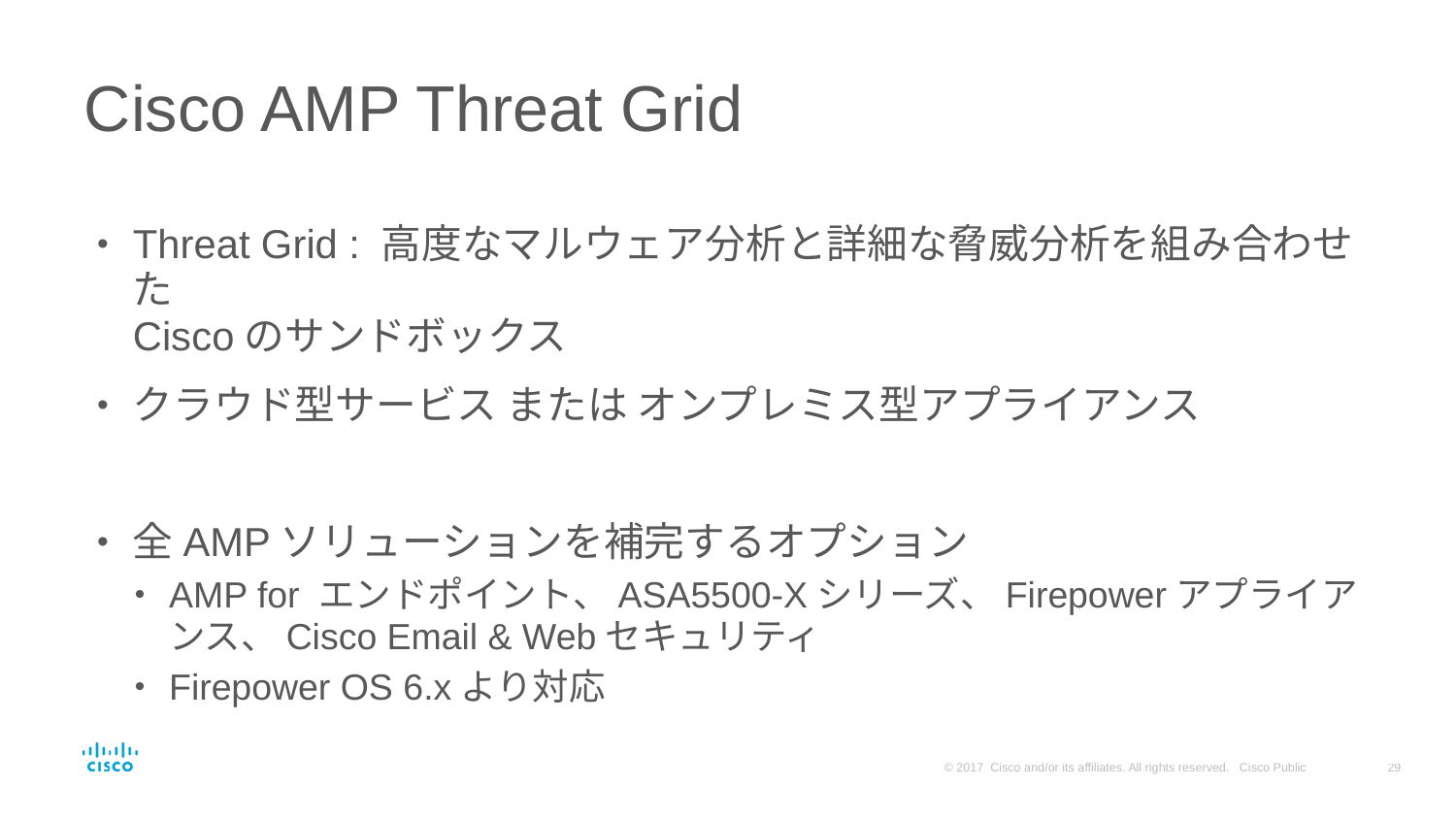

# Cisco AMP Threat Grid
Threat Grid : 高度なマルウェア分析と詳細な脅威分析を組み合わせた
Ciscoのサンドボックス
クラウド型サービス または オンプレミス型アプライアンス

全AMPソリューションを補完するオプション
AMP for エンドポイント、ASA5500-Xシリーズ、Firepowerアプライアンス、Cisco Email & Webセキュリティ
Firepower OS 6.xより対応